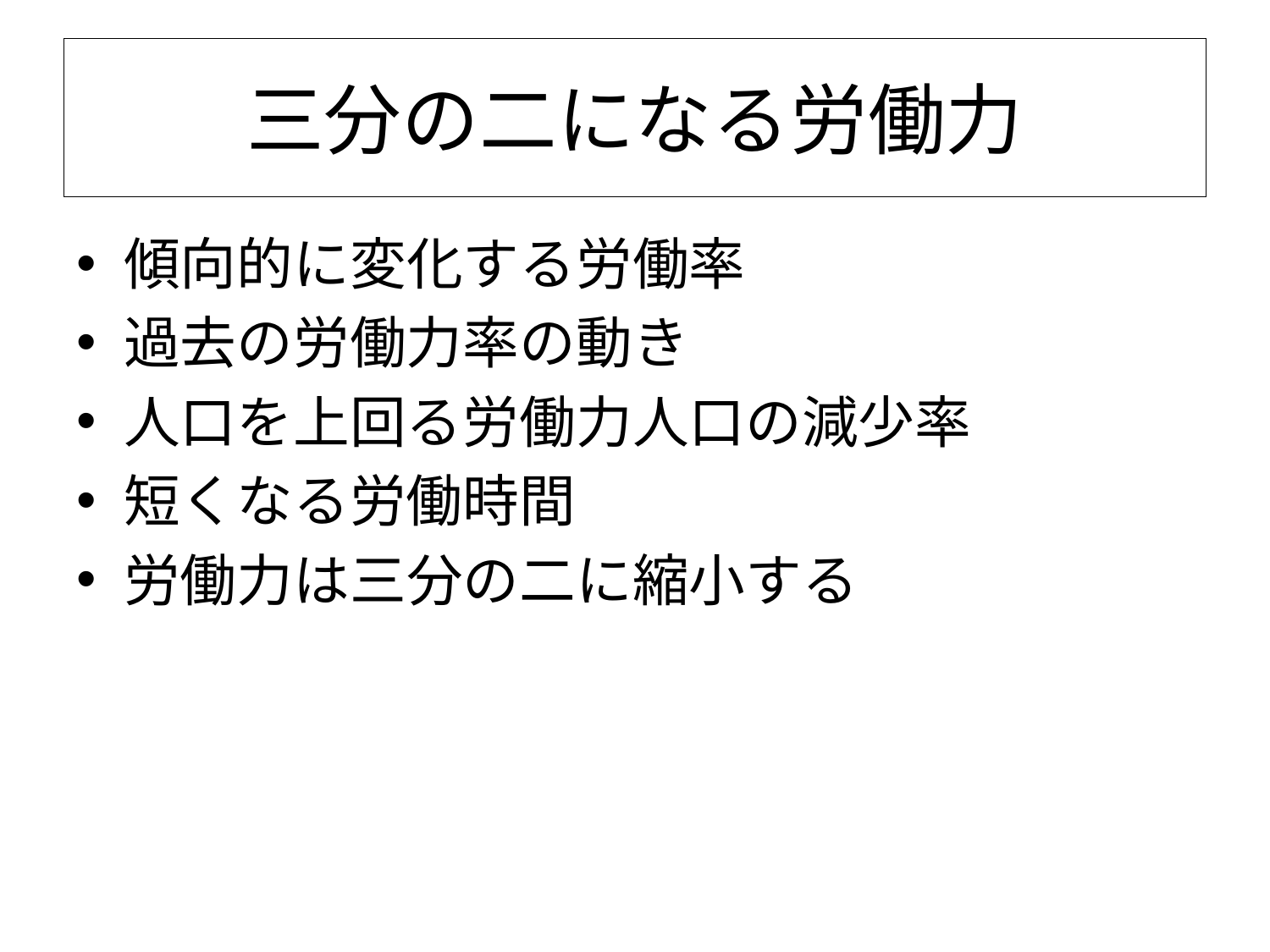

# 三分の二になる労働力
傾向的に変化する労働率
過去の労働力率の動き
人口を上回る労働力人口の減少率
短くなる労働時間
労働力は三分の二に縮小する